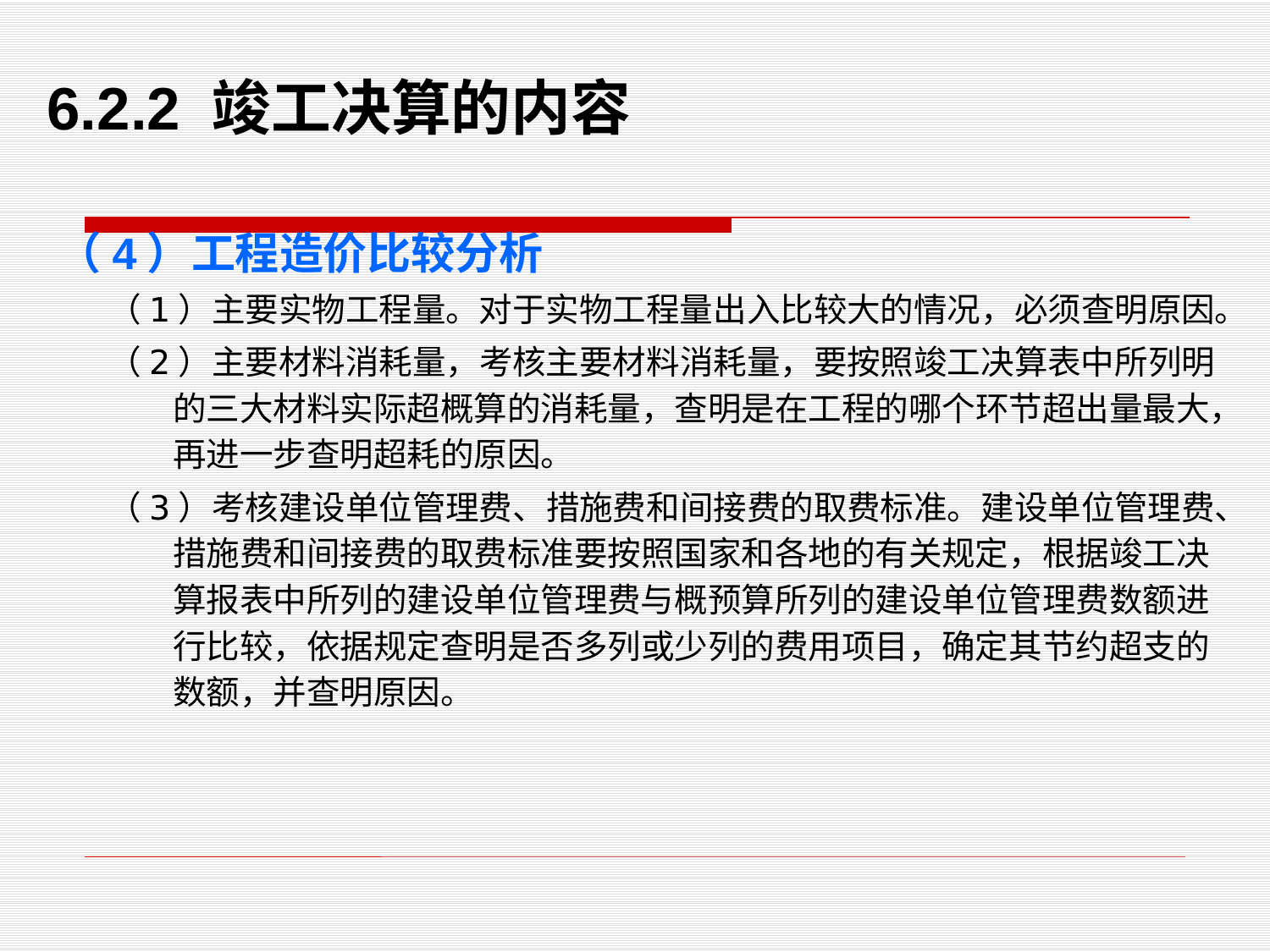

6.2.2 竣工决算的内容
# （4）工程造价比较分析
（1）主要实物工程量。对于实物工程量出入比较大的情况，必须查明原因。
（2）主要材料消耗量，考核主要材料消耗量，要按照竣工决算表中所列明的三大材料实际超概算的消耗量，查明是在工程的哪个环节超出量最大，再进一步查明超耗的原因。
（3）考核建设单位管理费、措施费和间接费的取费标准。建设单位管理费、措施费和间接费的取费标准要按照国家和各地的有关规定，根据竣工决算报表中所列的建设单位管理费与概预算所列的建设单位管理费数额进行比较，依据规定查明是否多列或少列的费用项目，确定其节约超支的数额，并查明原因。